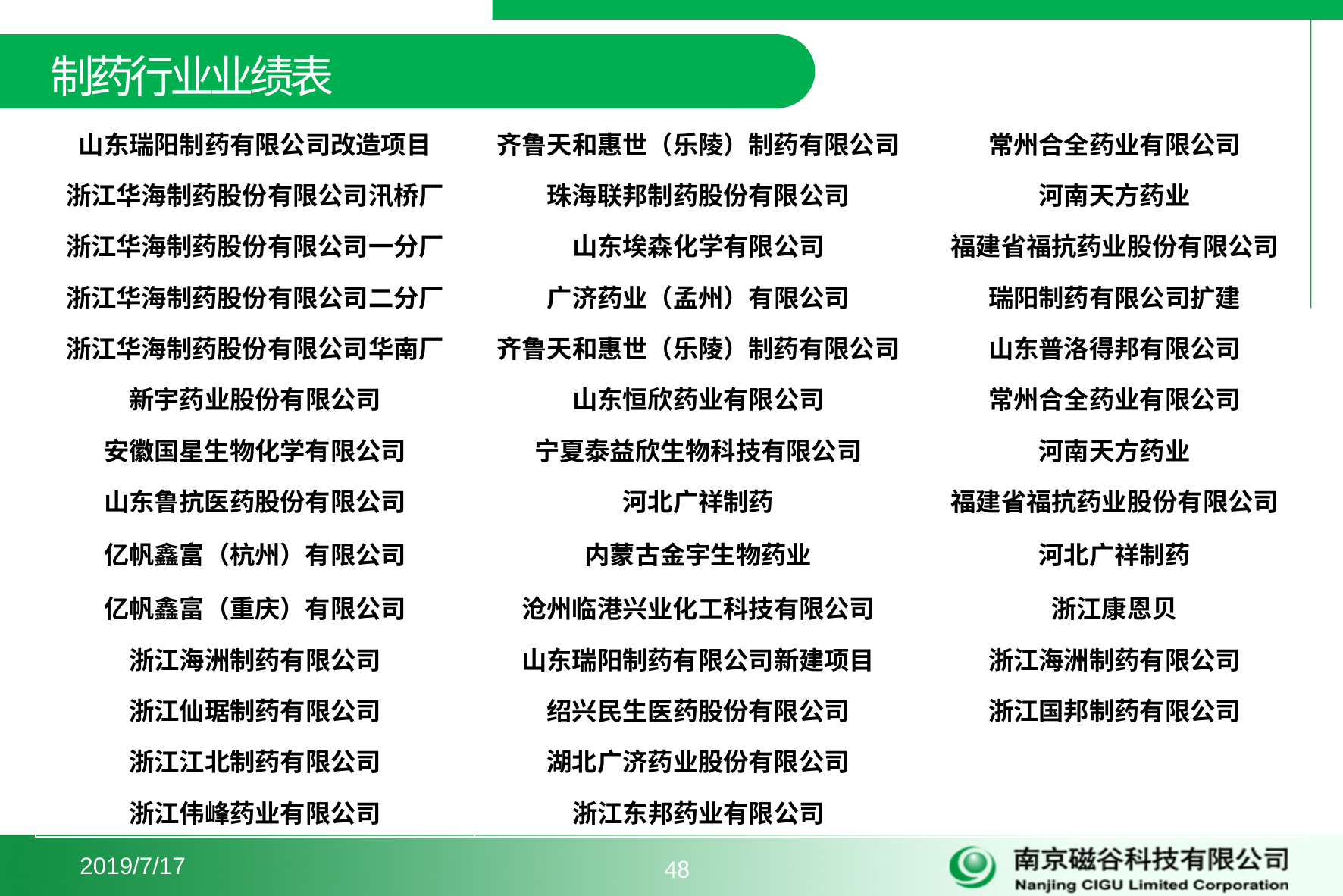

制药行业业绩表

| 山东瑞阳制药有限公司改造项目 | 齐鲁天和惠世（乐陵）制药有限公司 | 常州合全药业有限公司 |
| --- | --- | --- |
| 浙江华海制药股份有限公司汛桥厂 | 珠海联邦制药股份有限公司 | 河南天方药业 |
| 浙江华海制药股份有限公司一分厂 | 山东埃森化学有限公司 | 福建省福抗药业股份有限公司 |
| 浙江华海制药股份有限公司二分厂 | 广济药业（孟州）有限公司 | 瑞阳制药有限公司扩建 |
| 浙江华海制药股份有限公司华南厂 | 齐鲁天和惠世（乐陵）制药有限公司 | 山东普洛得邦有限公司 |
| 新宇药业股份有限公司 | 山东恒欣药业有限公司 | 常州合全药业有限公司 |
| 安徽国星生物化学有限公司 | 宁夏泰益欣生物科技有限公司 | 河南天方药业 |
| 山东鲁抗医药股份有限公司 | 河北广祥制药 | 福建省福抗药业股份有限公司 |
| 亿帆鑫富（杭州）有限公司 | 内蒙古金宇生物药业 | 河北广祥制药 |
| 亿帆鑫富（重庆）有限公司 | 沧州临港兴业化工科技有限公司 | 浙江康恩贝 |
| 浙江海洲制药有限公司 | 山东瑞阳制药有限公司新建项目 | 浙江海洲制药有限公司 |
| 浙江仙琚制药有限公司 | 绍兴民生医药股份有限公司 | 浙江国邦制药有限公司 |
| 浙江江北制药有限公司 | 湖北广济药业股份有限公司 |  |
| 浙江伟峰药业有限公司 | 浙江东邦药业有限公司 |  |
2019/7/17
48